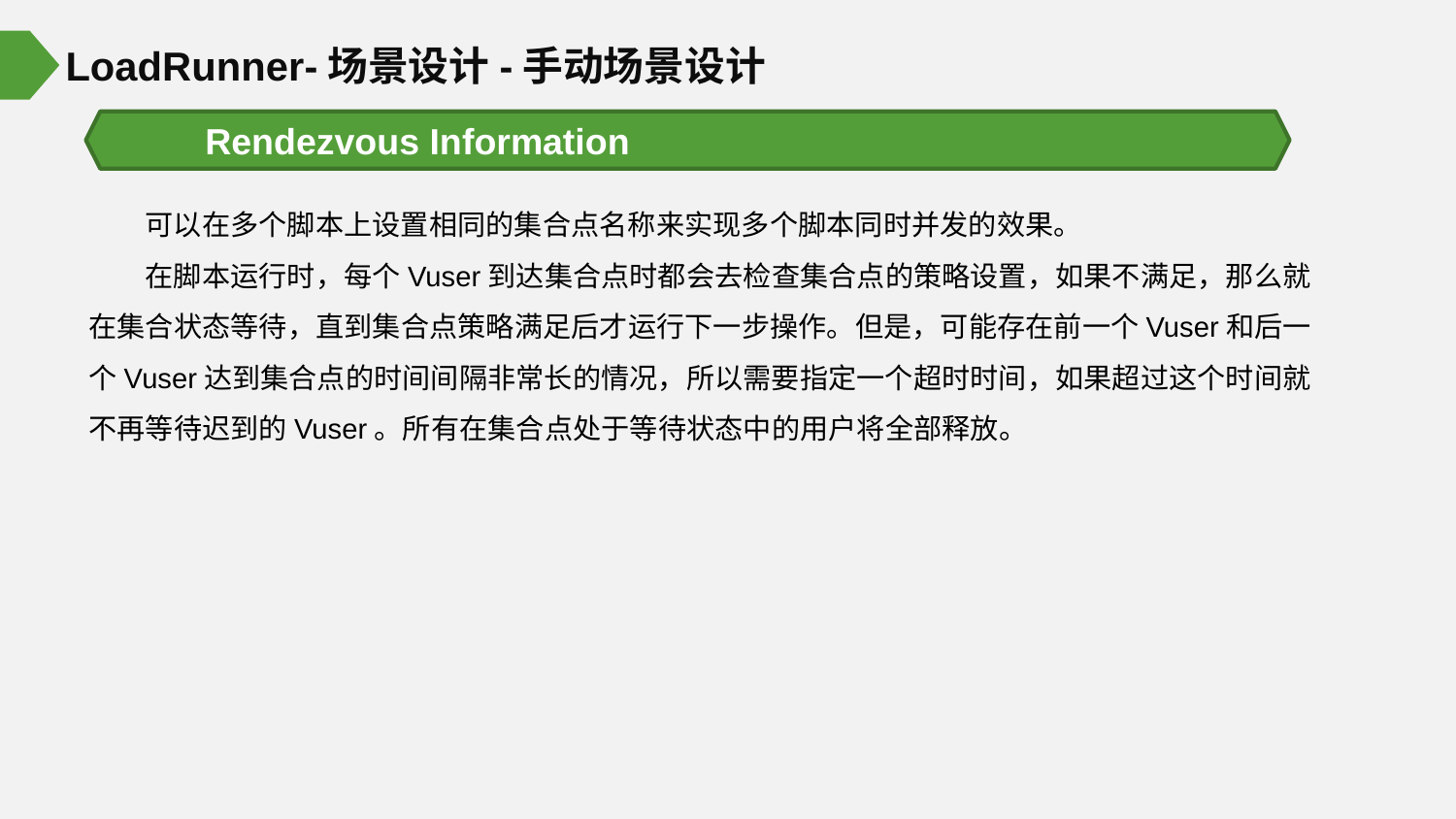

LoadRunner-场景设计-手动场景设计
Rendezvous Information
可以在多个脚本上设置相同的集合点名称来实现多个脚本同时并发的效果。
在脚本运行时，每个Vuser到达集合点时都会去检查集合点的策略设置，如果不满足，那么就在集合状态等待，直到集合点策略满足后才运行下一步操作。但是，可能存在前一个Vuser和后一个Vuser达到集合点的时间间隔非常长的情况，所以需要指定一个超时时间，如果超过这个时间就不再等待迟到的Vuser。所有在集合点处于等待状态中的用户将全部释放。